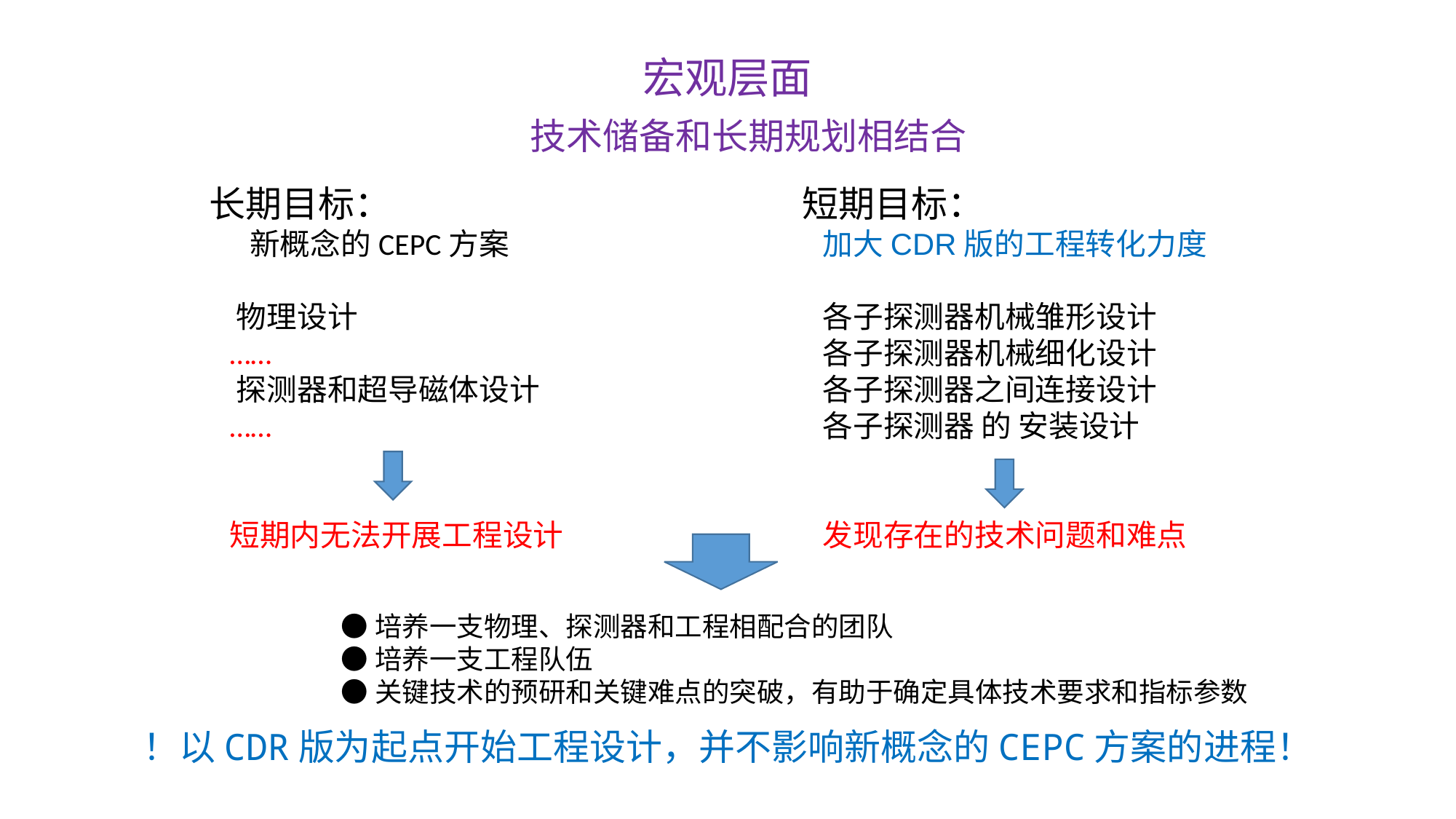

宏观层面
技术储备和长期规划相结合
长期目标：
     新概念的CEPC方案

   物理设计
   ……
   探测器和超导磁体设计
   ……

  短期内无法开展工程设计
短期目标：
  加大CDR版的工程转化力度

  各子探测器机械雏形设计
  各子探测器机械细化设计
  各子探测器之间连接设计
  各子探测器 的 安装设计

  发现存在的技术问题和难点

●培养一支物理、探测器和工程相配合的团队
●培养一支工程队伍
●关键技术的预研和关键难点的突破，有助于确定具体技术要求和指标参数
！以CDR版为起点开始工程设计，并不影响新概念的CEPC方案的进程！